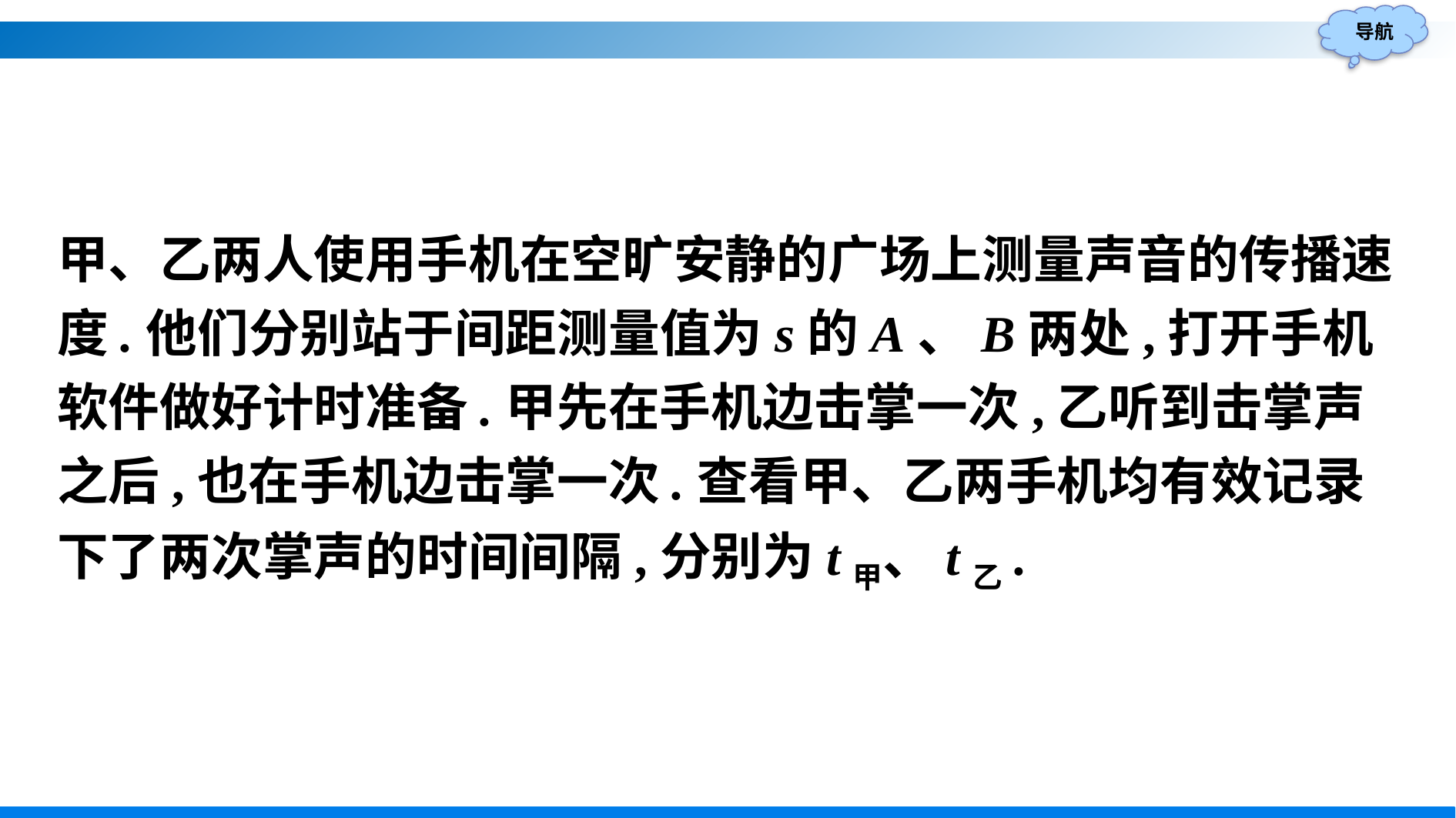

甲、乙两人使用手机在空旷安静的广场上测量声音的传播速度.他们分别站于间距测量值为s的A、B两处,打开手机软件做好计时准备.甲先在手机边击掌一次,乙听到击掌声之后,也在手机边击掌一次.查看甲、乙两手机均有效记录下了两次掌声的时间间隔,分别为t甲、t乙.